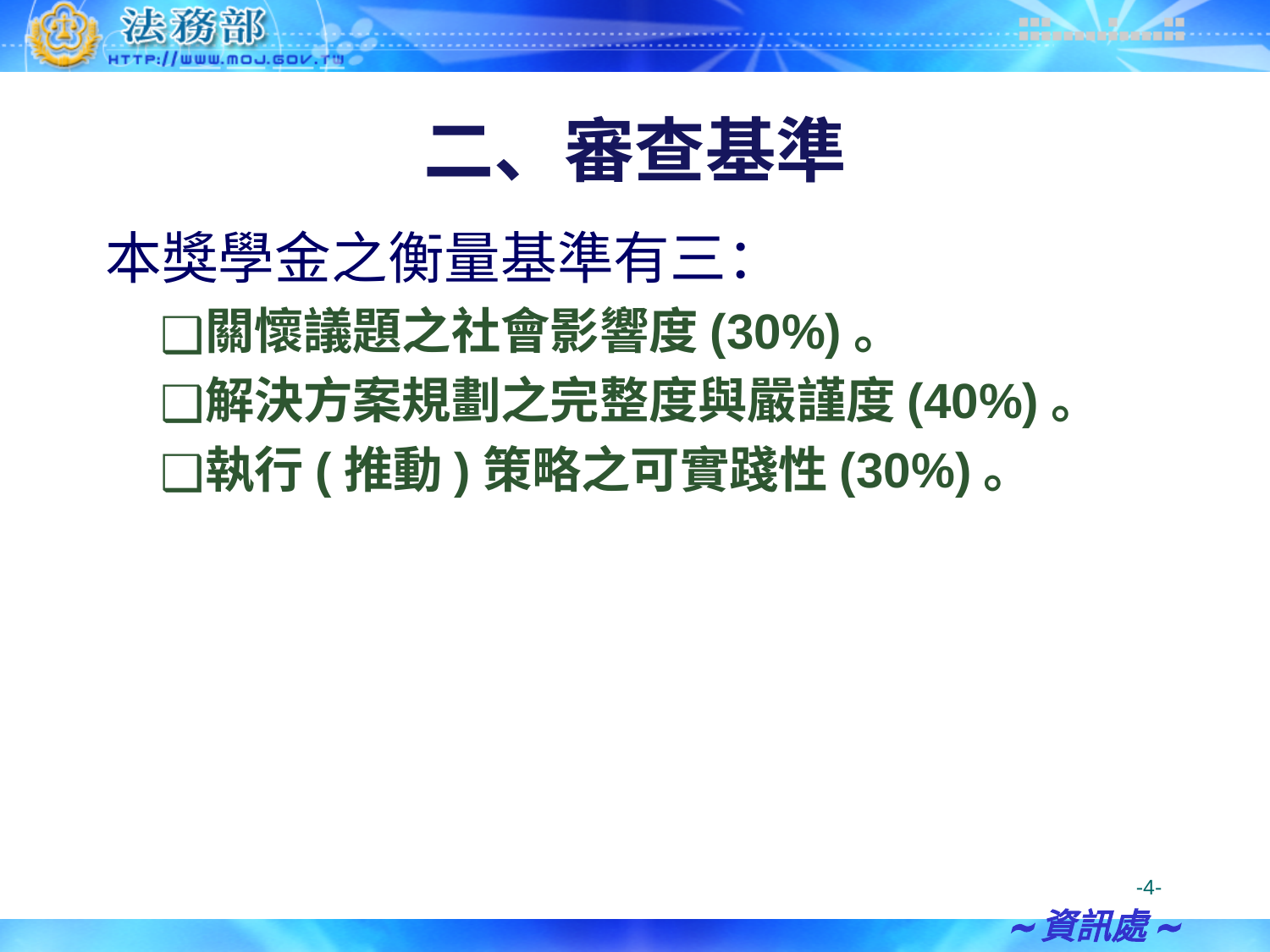

# 二、審查基準
本獎學金之衡量基準有三：
關懷議題之社會影響度(30%)。
解決方案規劃之完整度與嚴謹度(40%)。
執行(推動)策略之可實踐性(30%)。

-4-